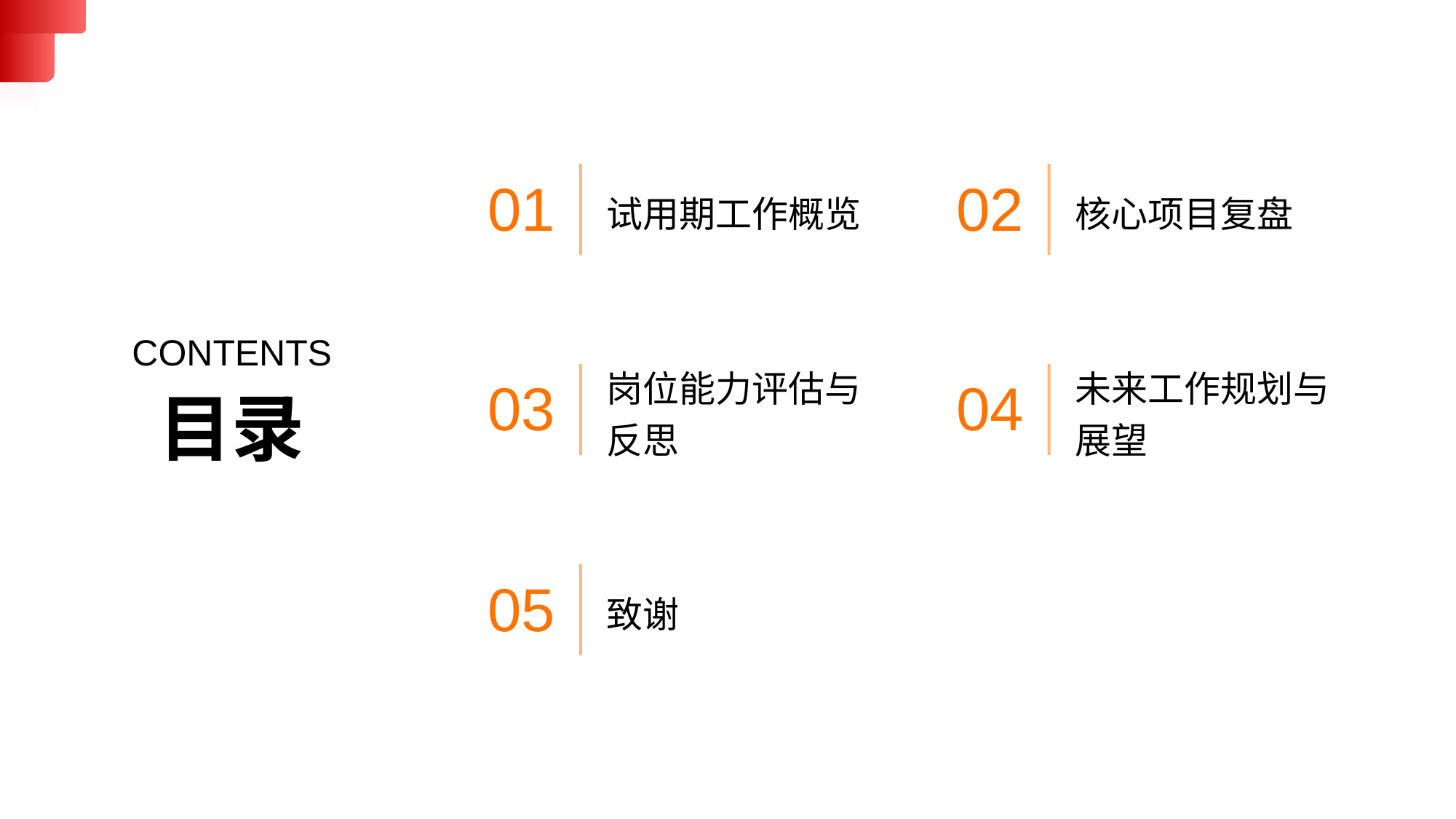

试用期工作概览
核心项目复盘

01
02
CONTENTS
岗位能力评估与反思
未来工作规划与展望

03
04
目录
致谢

05